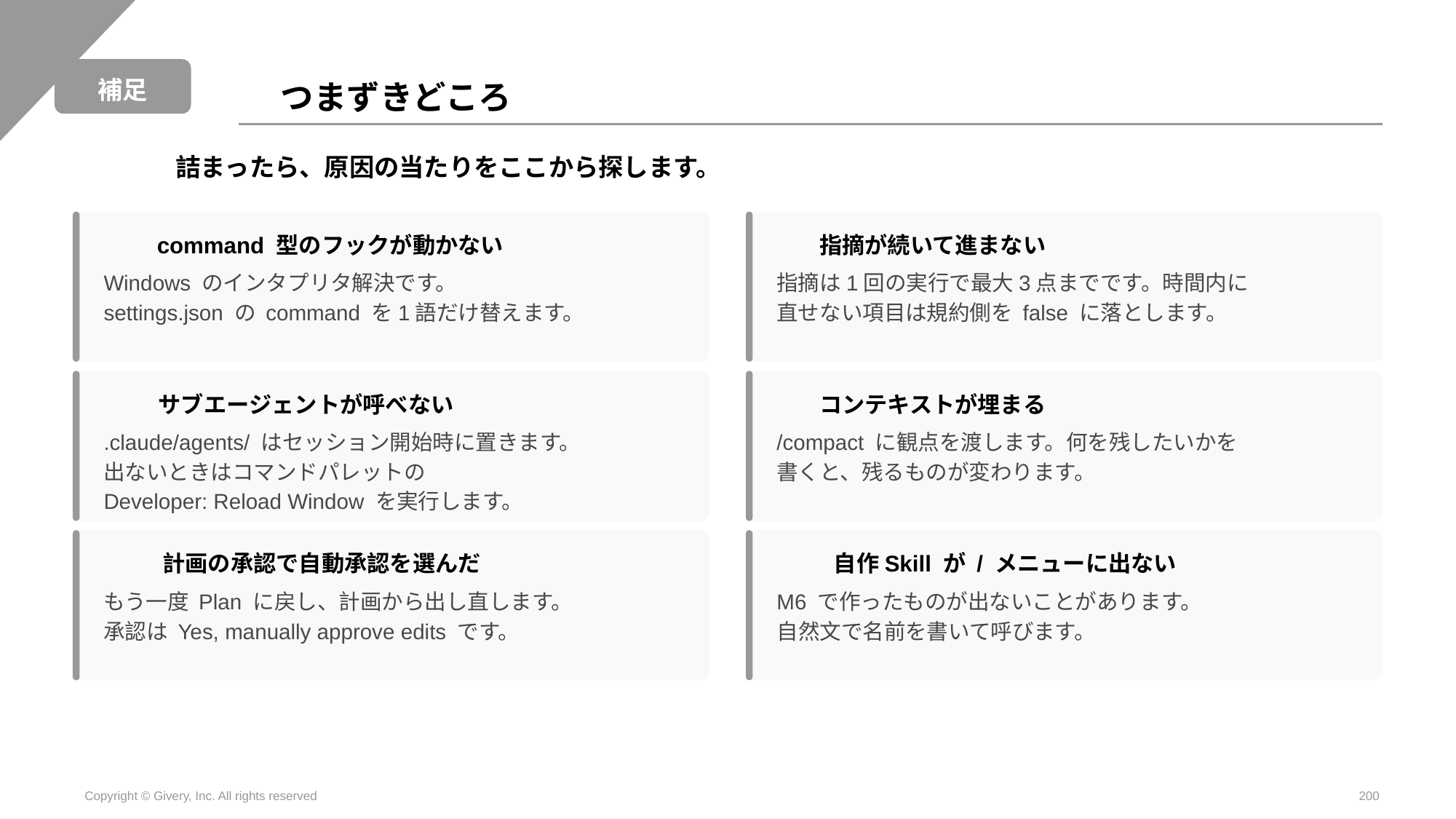

補足
つまずきどころ

詰まったら、原因の当たりをここから探します。

command 型のフックが動かない
指摘が続いて進まない
Windows のインタプリタ解決です。
settings.json の command を1語だけ替えます。
指摘は1回の実行で最大3点までです。時間内に
直せない項目は規約側を false に落とします。

サブエージェントが呼べない
コンテキストが埋まる
.claude/agents/ はセッション開始時に置きます。
出ないときはコマンドパレットの
Developer: Reload Window を実行します。
/compact に観点を渡します。何を残したいかを
書くと、残るものが変わります。

計画の承認で自動承認を選んだ
自作Skill が / メニューに出ない
もう一度 Plan に戻し、計画から出し直します。
承認は Yes, manually approve edits です。
M6 で作ったものが出ないことがあります。
自然文で名前を書いて呼びます。
Copyright © Givery, Inc. All rights reserved
200